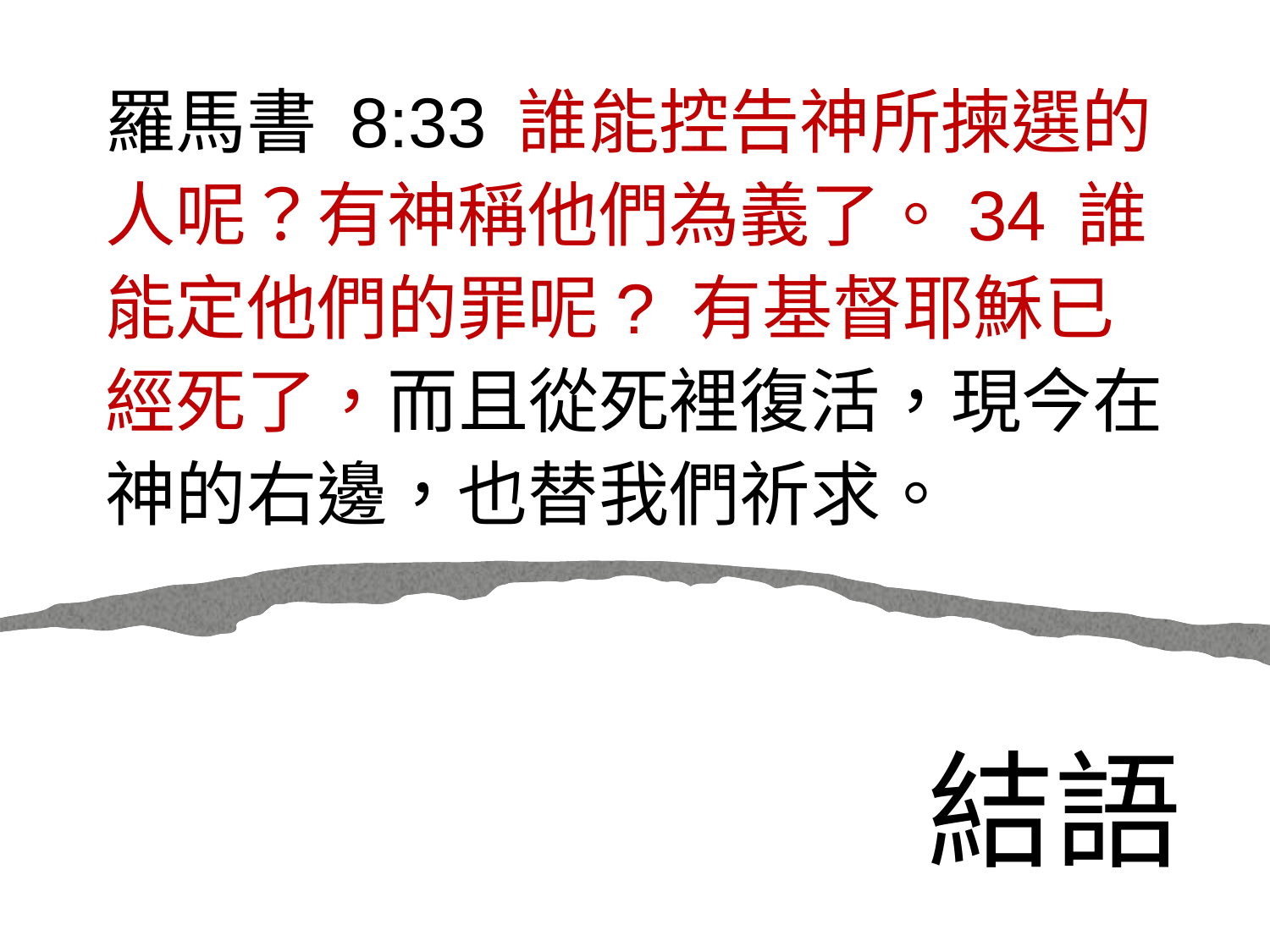

羅馬書 8:33 誰能控告神所揀選的人呢？有神稱他們為義了。34 誰能定他們的罪呢? 有基督耶穌已經死了，而且從死裡復活，現今在神的右邊，也替我們祈求。

# 結語